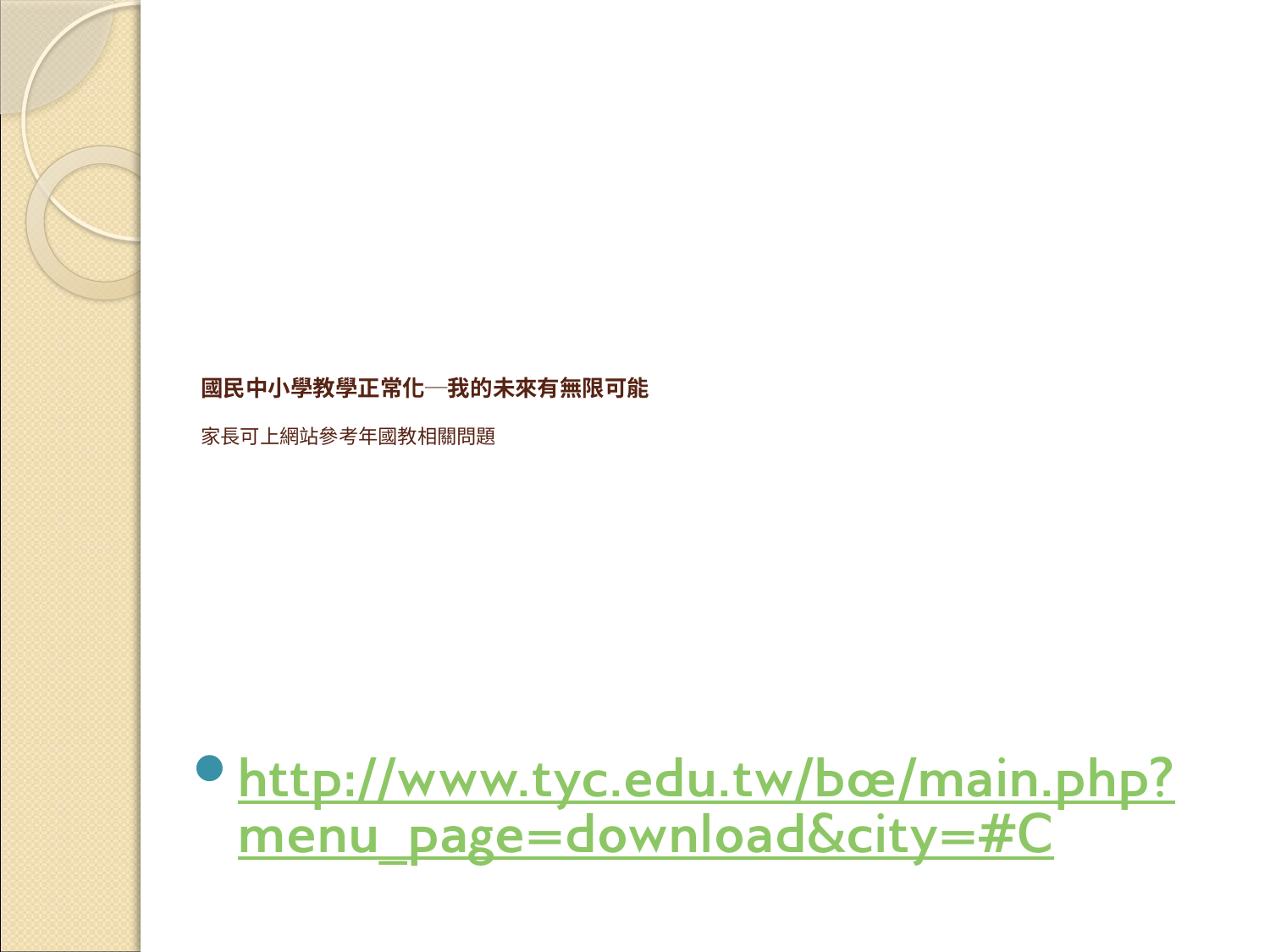

# 國民中小學教學正常化─我的未來有無限可能 家長可上網站參考年國教相關問題
http://www.tyc.edu.tw/boe/main.php?menu_page=download&city=#C